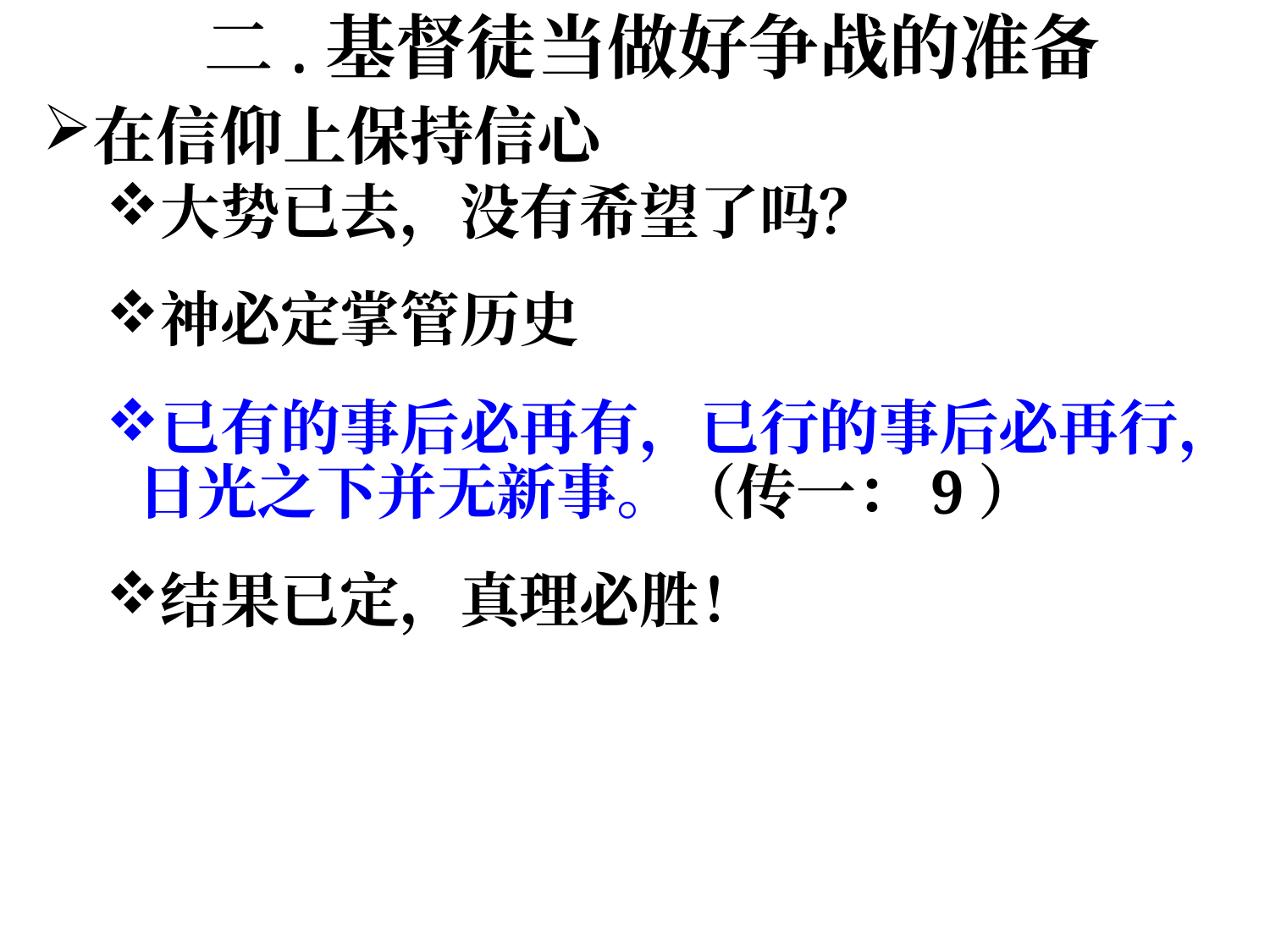

# 二.基督徒当做好争战的准备
在信仰上保持信心
大势已去，没有希望了吗？

神必定掌管历史

已有的事后必再有，已行的事后必再行，日光之下并无新事。（传一：9）

结果已定，真理必胜！